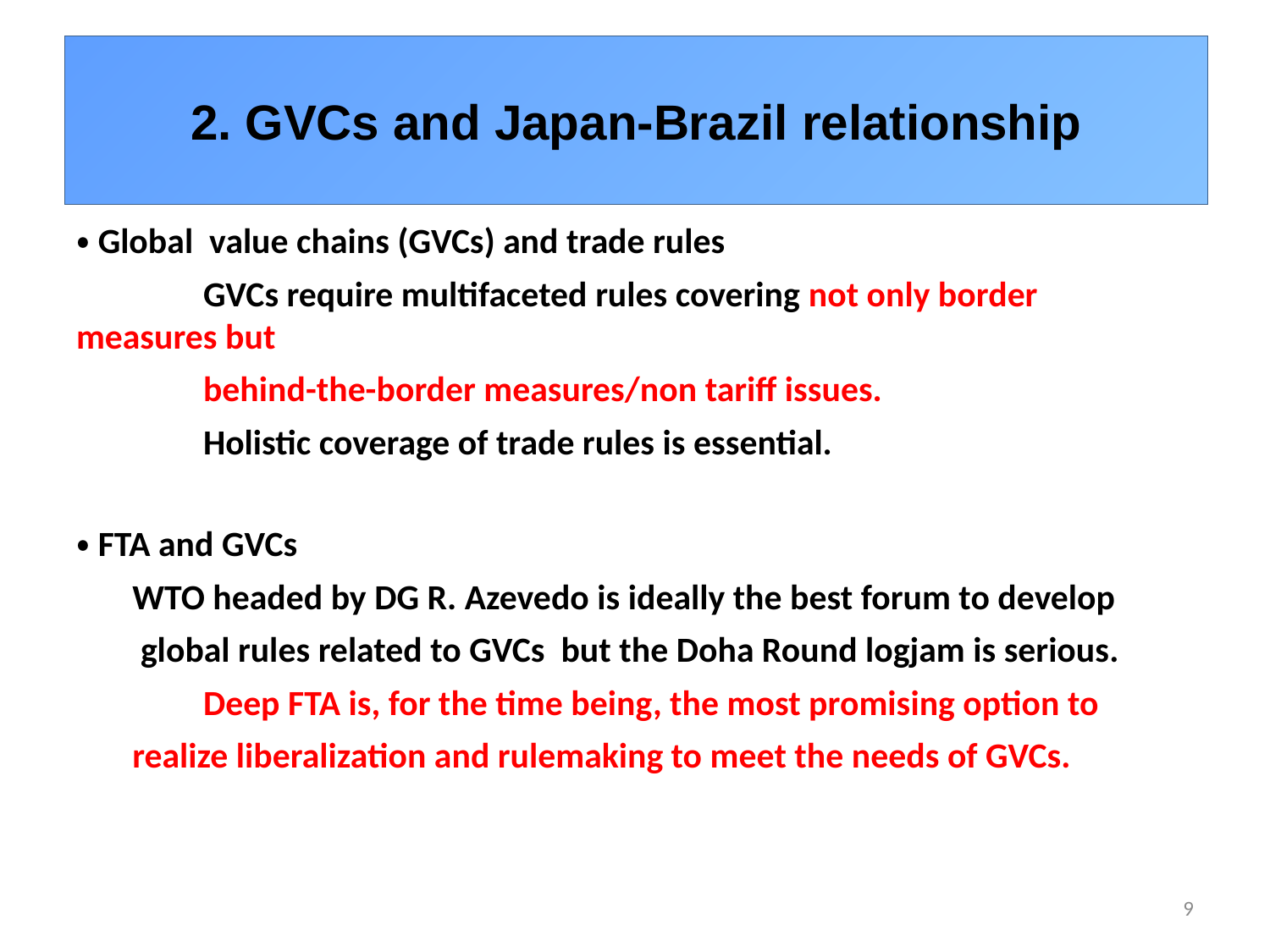

# 2. GVCs and Japan-Brazil relationship
・Global  value chains (GVCs) and trade rules
　　	GVCs require multifaceted rules covering not only border measures but
　	behind-the-border measures/non tariff issues.
　　	Holistic coverage of trade rules is essential.

・FTA and GVCs
       WTO headed by DG R. Azevedo is ideally the best forum to develop
        global rules related to GVCs  but the Doha Round logjam is serious.
　　	Deep FTA is, for the time being, the most promising option to
       realize liberalization and rulemaking to meet the needs of GVCs.

9